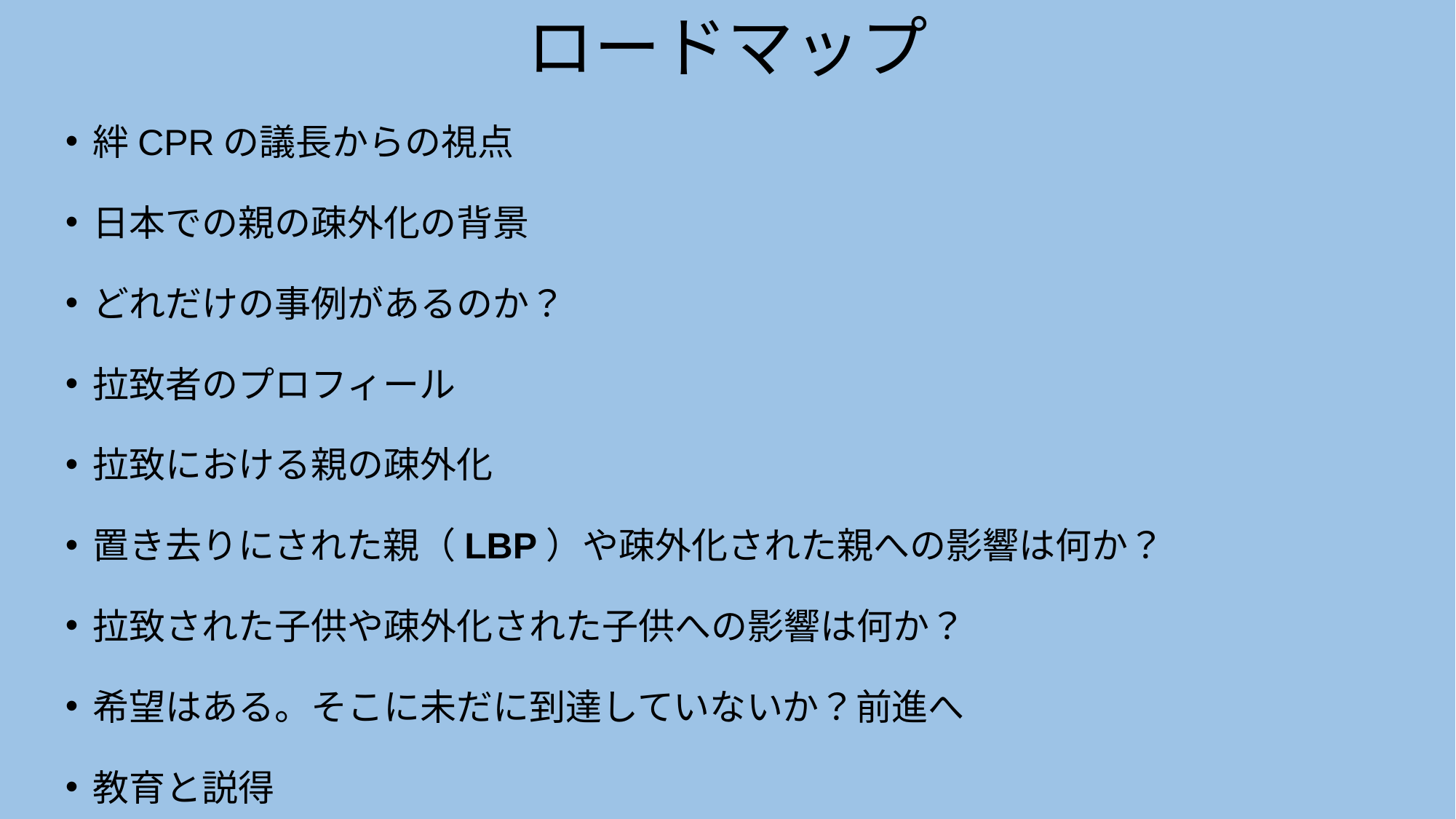

ロードマップ
絆CPRの議長からの視点
日本での親の疎外化の背景
どれだけの事例があるのか？
拉致者のプロフィール
拉致における親の疎外化
置き去りにされた親（LBP）や疎外化された親への影響は何か？
拉致された子供や疎外化された子供への影響は何か？
希望はある。そこに未だに到達していないか？前進へ
教育と説得